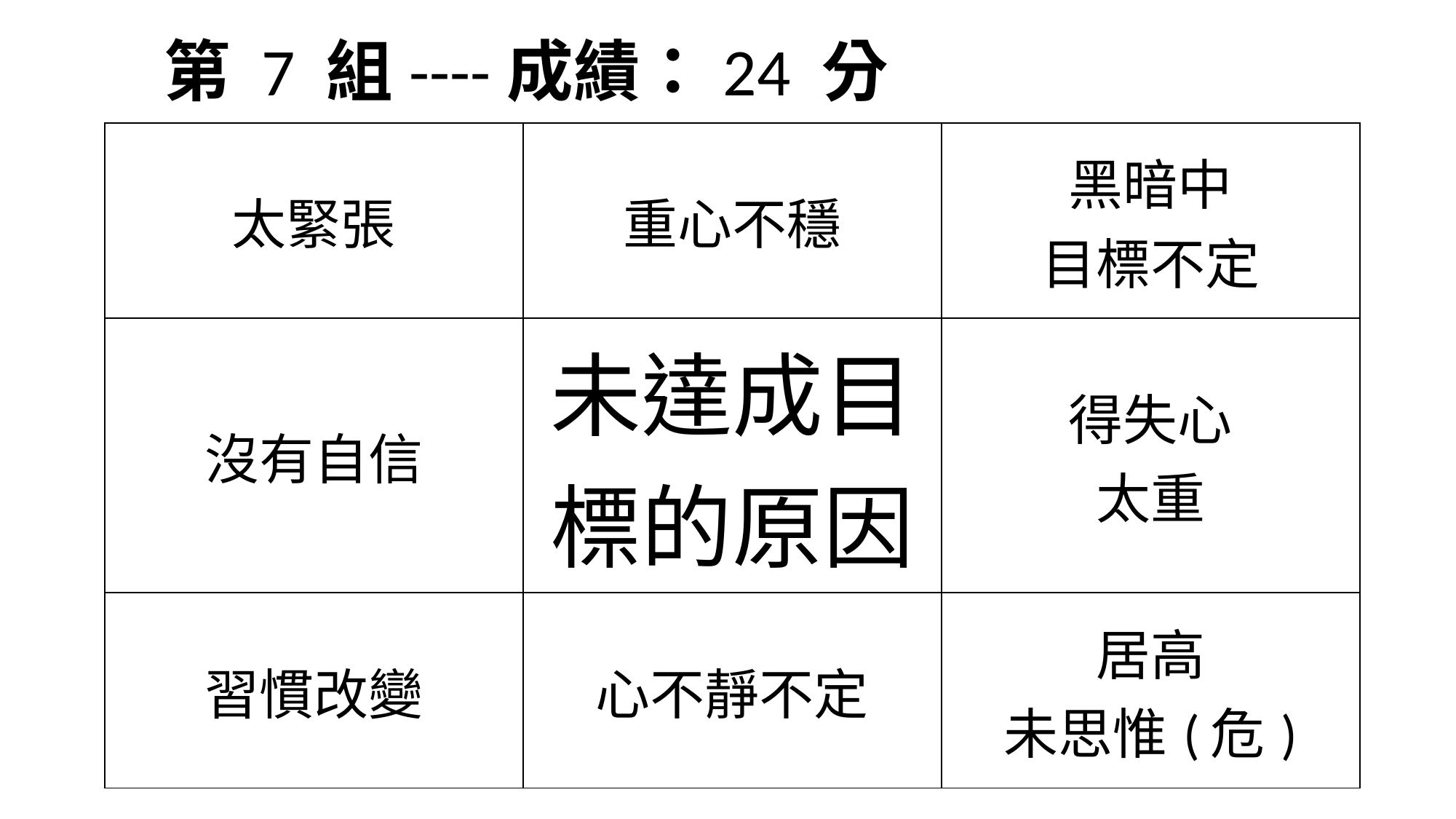

# 第 7 組----成績：24 分
| 太緊張 | 重心不穩 | 黑暗中 目標不定 |
| --- | --- | --- |
| 沒有自信 | 未達成目標的原因 | 得失心 太重 |
| 習慣改變 | 心不靜不定 | 居高 未思惟(危) |